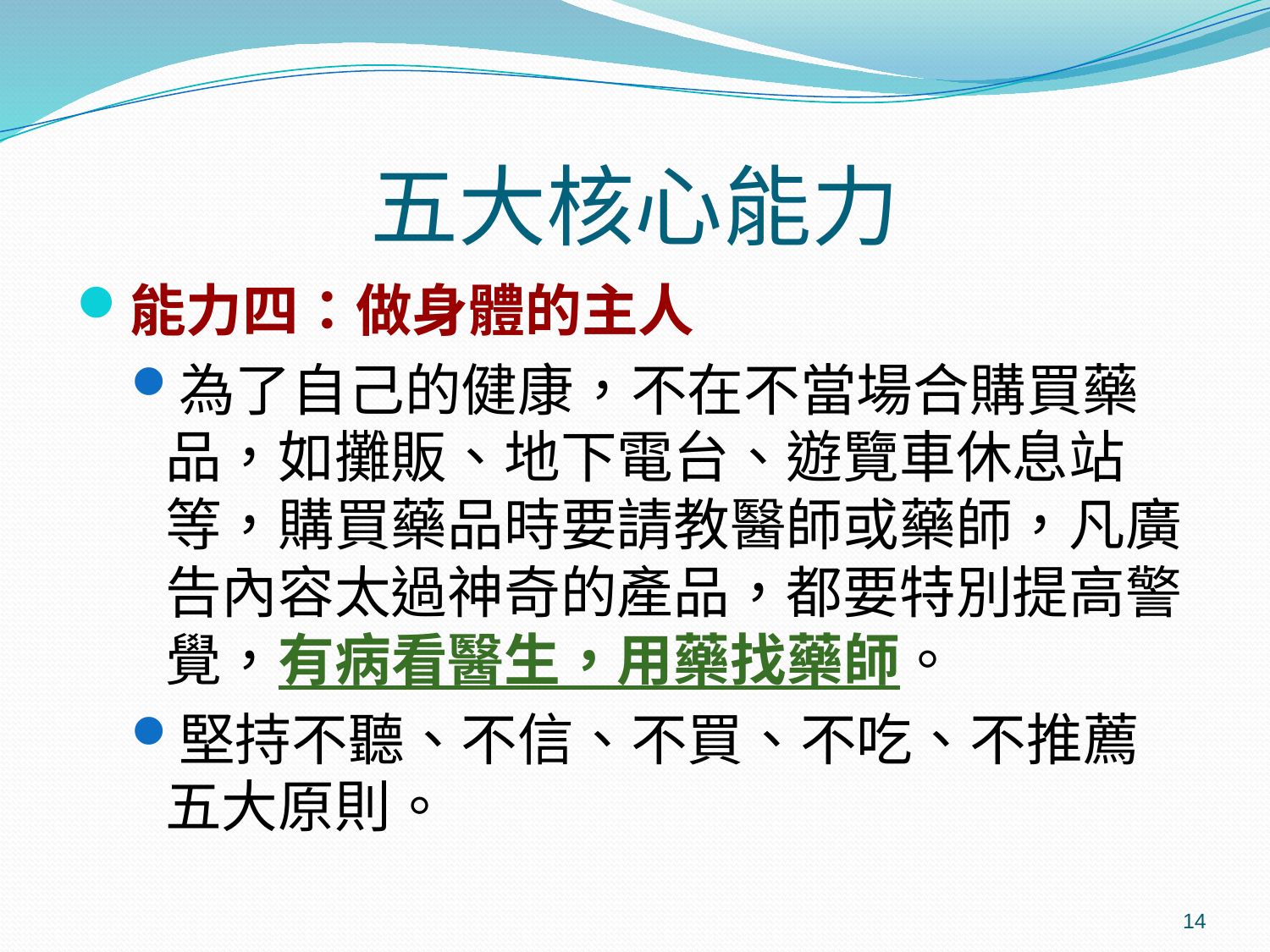

# 五大核心能力
能力四：做身體的主人
為了自己的健康，不在不當場合購買藥品，如攤販、地下電台、遊覽車休息站等，購買藥品時要請教醫師或藥師，凡廣告內容太過神奇的產品，都要特別提高警覺，有病看醫生，用藥找藥師。
堅持不聽、不信、不買、不吃、不推薦五大原則。
14